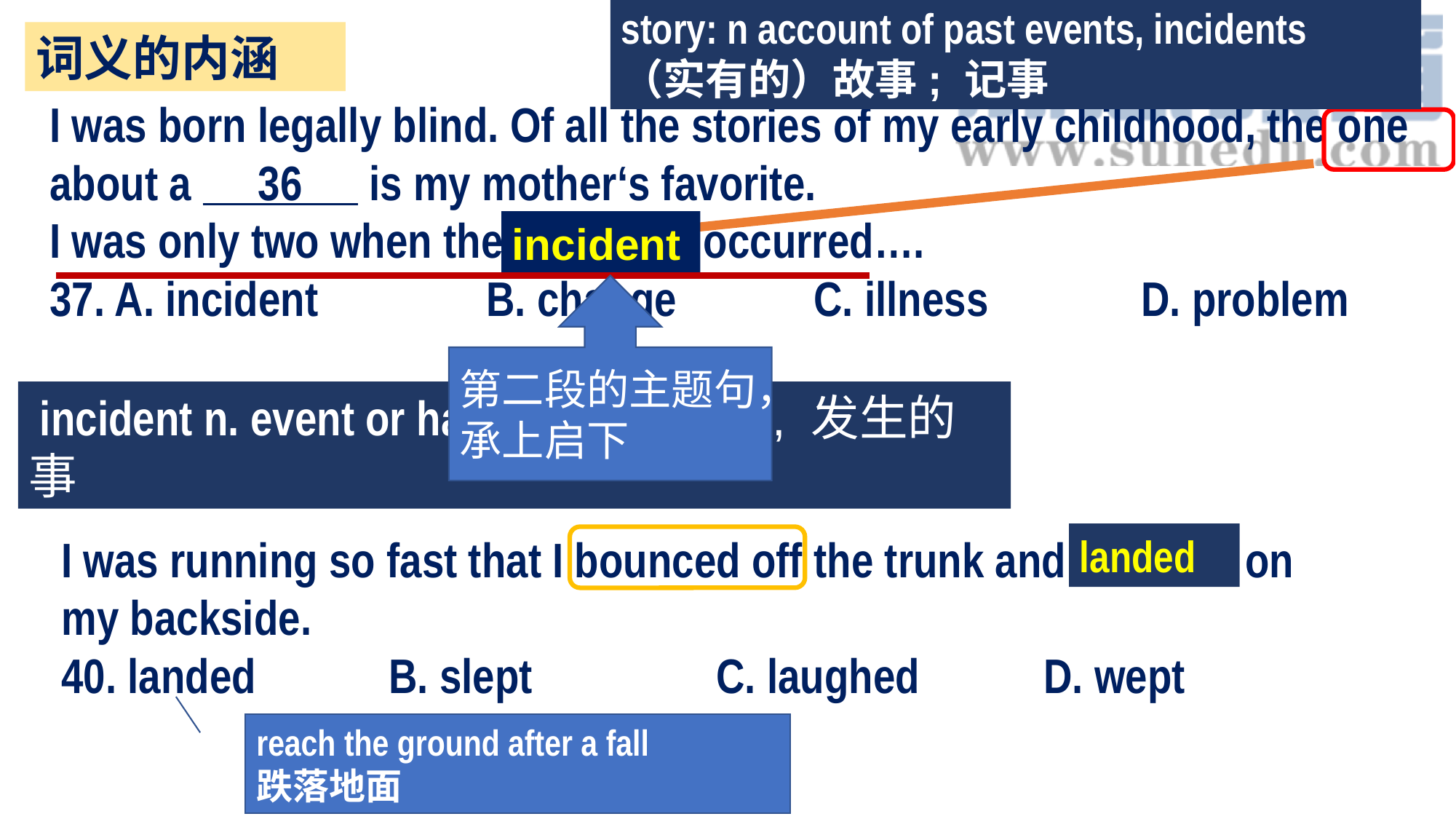

story: n account of past events, incidents
（实有的）故事; 记事
词义的内涵

I was born legally blind. Of all the stories of my early childhood, the one about a      36      is my mother‘s favorite.
I was only two when the      37        occurred….
37. A. incident      	B. change  		C. illness		D. problem

incident
第二段的主题句，承上启下
 incident n. event or happening   事情, 发生的事
I was running so fast that I bounced off the trunk and      40      on my backside.
40. landed		B. slept		C. laughed 		D. wept
landed

reach the ground after a fall
跌落地面